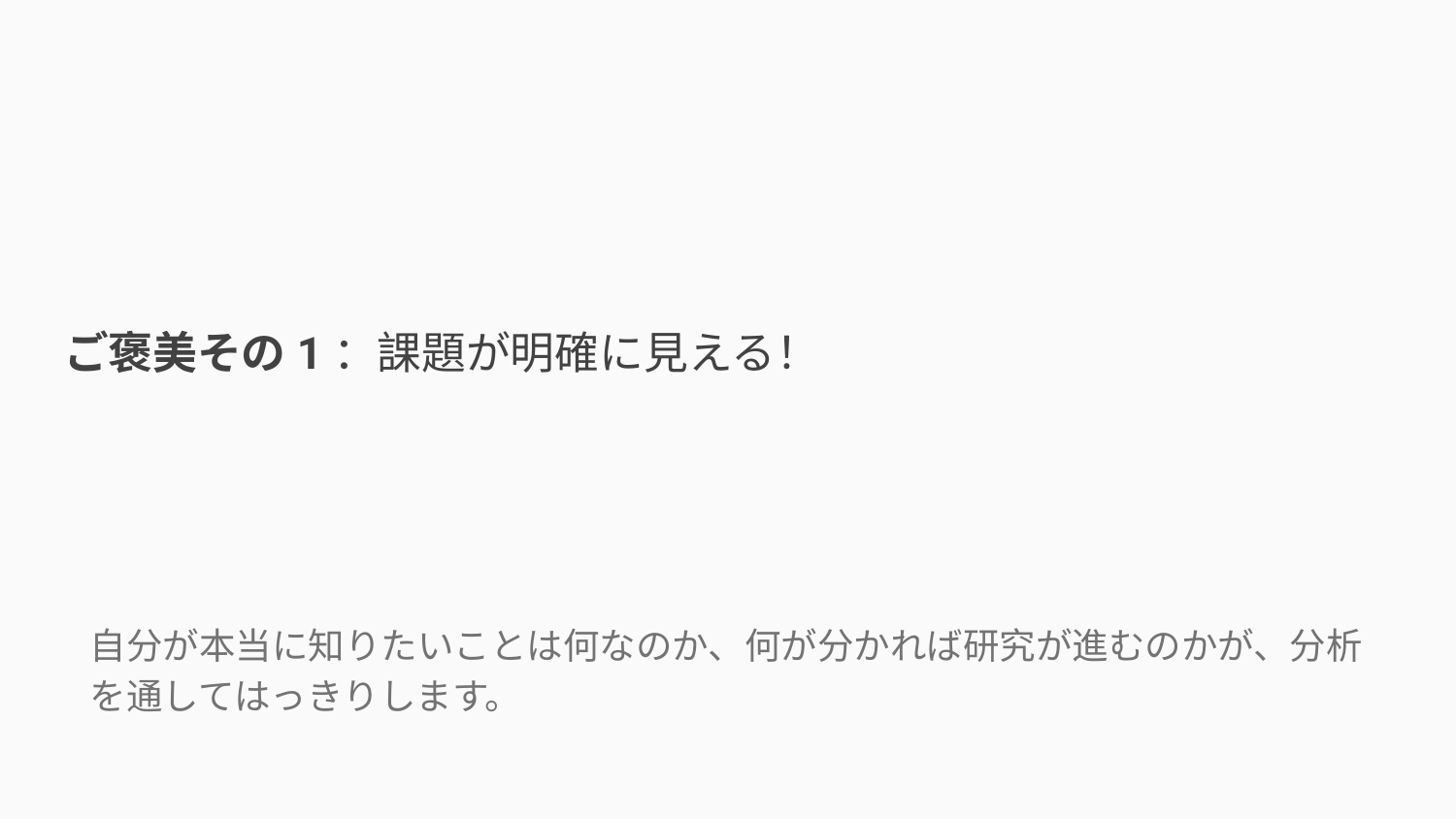

# ご褒美その1：課題が明確に見える！

自分が本当に知りたいことは何なのか、何が分かれば研究が進むのかが、分析を通してはっきりします。